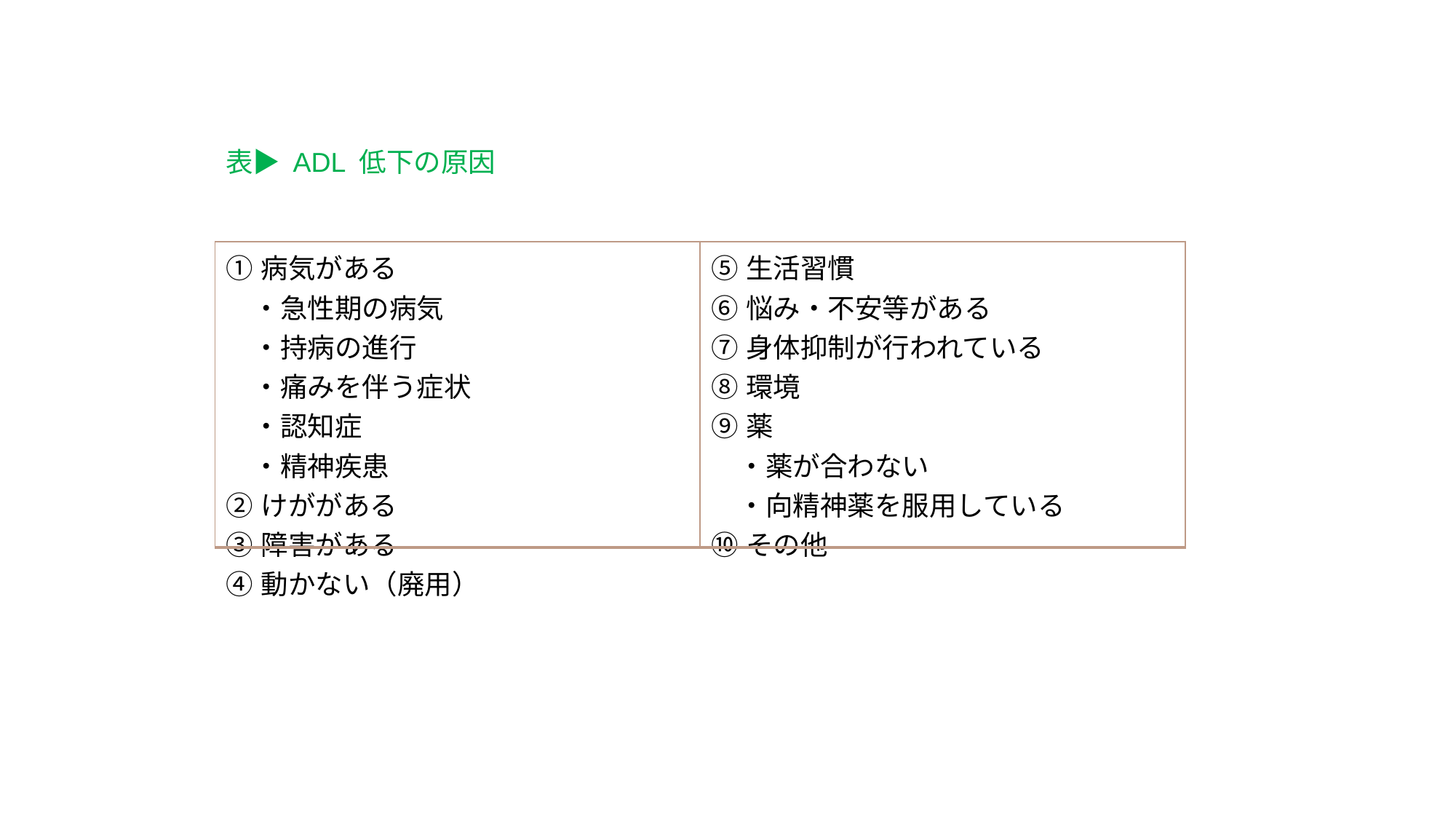

表▶ ADL 低下の原因
| ①病気がある 　・急性期の病気 　・持病の進行 　・痛みを伴う症状 　・認知症 　・精神疾患 ②けががある ③障害がある ④動かない（廃用） | ⑤生活習慣 ⑥悩み・不安等がある ⑦身体抑制が行われている ⑧環境 ⑨薬 　・薬が合わない 　・向精神薬を服用している ⑩その他 |
| --- | --- |